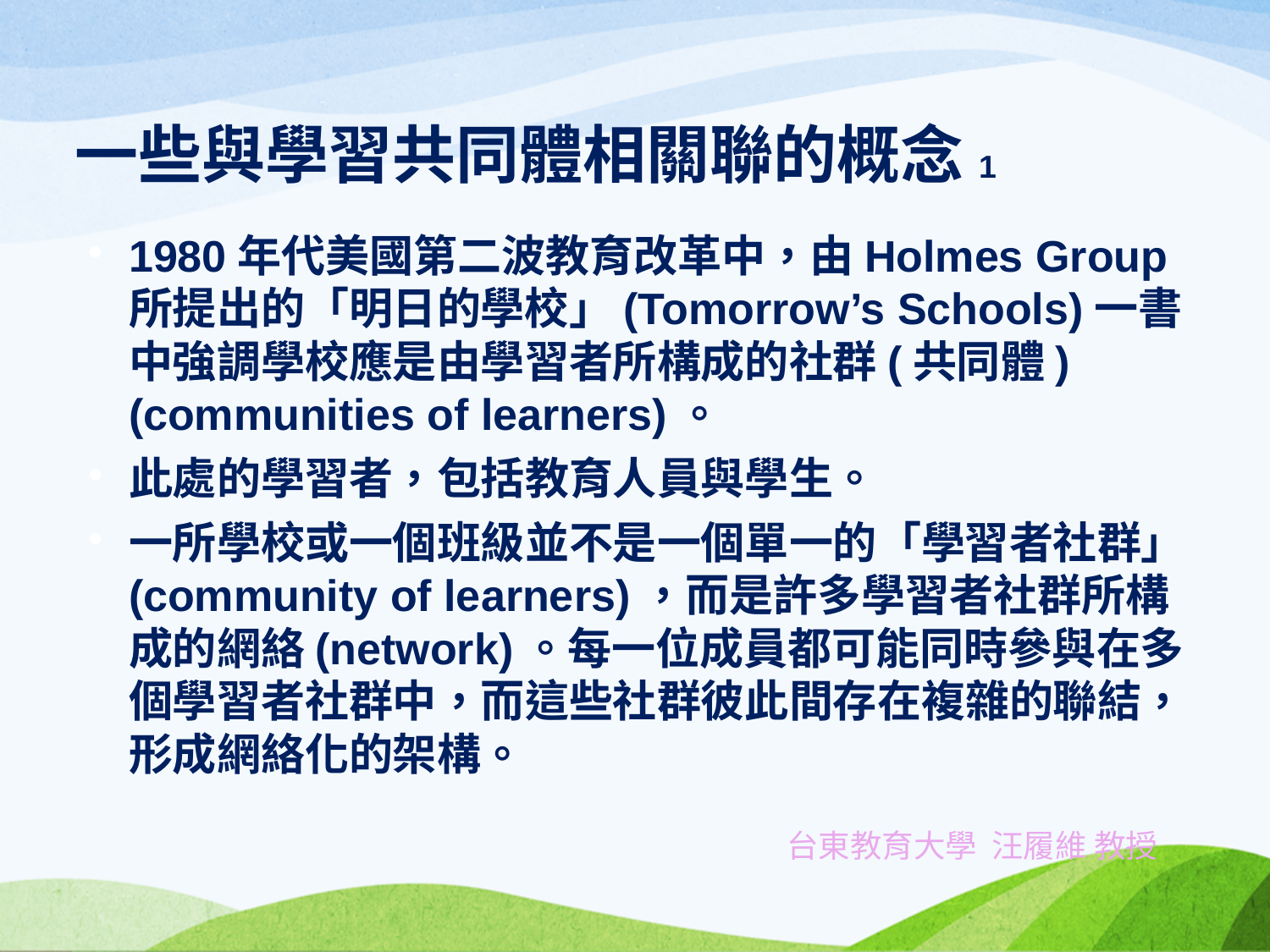

# 一些與學習共同體相關聯的概念1
1980年代美國第二波教育改革中，由Holmes Group所提出的「明日的學校」(Tomorrow’s Schools)一書中強調學校應是由學習者所構成的社群(共同體) (communities of learners)。
此處的學習者，包括教育人員與學生。
一所學校或一個班級並不是一個單一的「學習者社群」(community of learners)，而是許多學習者社群所構成的網絡(network)。每一位成員都可能同時參與在多個學習者社群中，而這些社群彼此間存在複雜的聯結，形成網絡化的架構。
台東教育大學  汪履維 教授